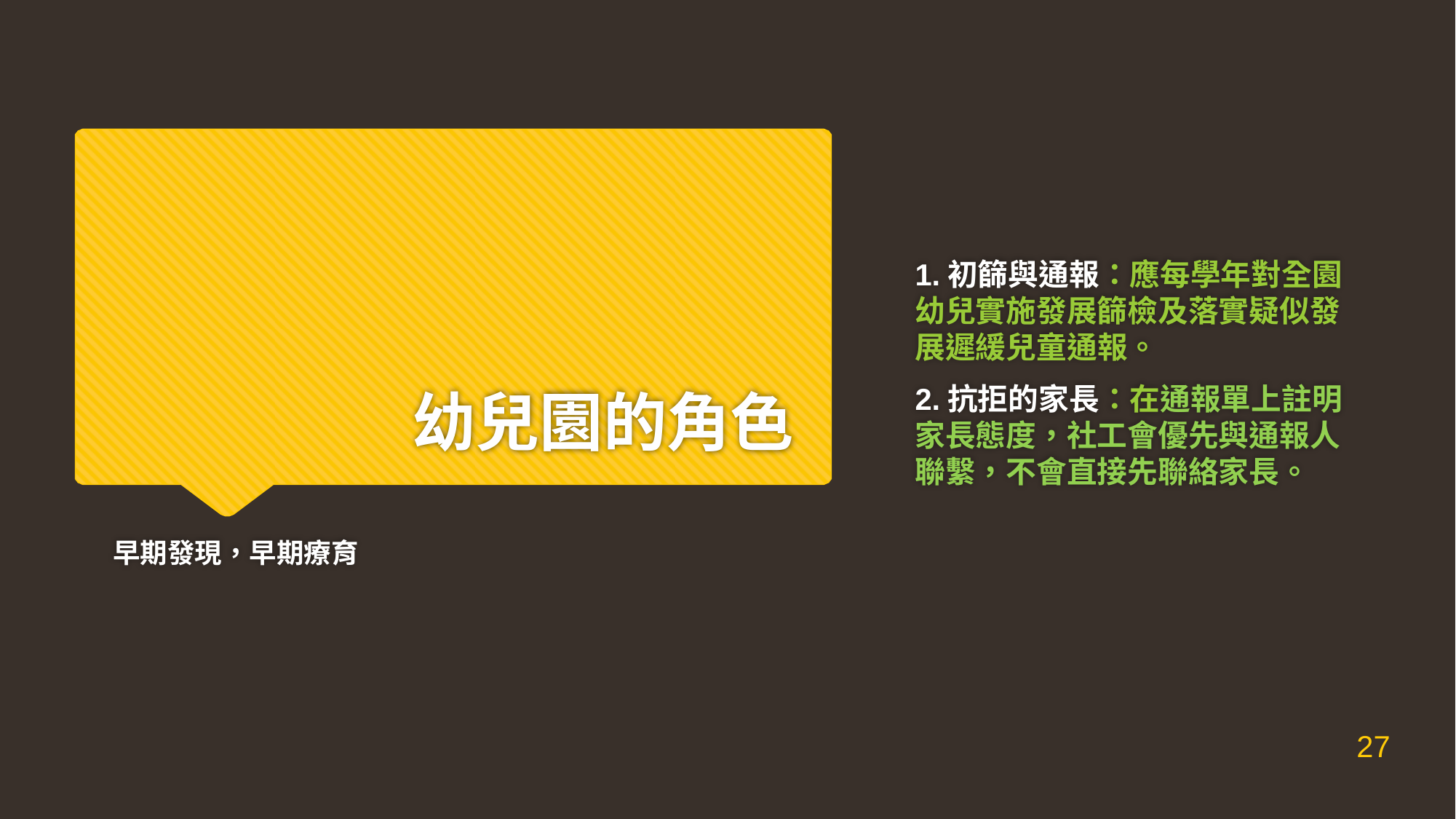

1.初篩與通報：應每學年對全園幼兒實施發展篩檢及落實疑似發展遲緩兒童通報。
2.抗拒的家長：在通報單上註明家長態度，社工會優先與通報人聯繫，不會直接先聯絡家長。
# 幼兒園的角色
早期發現，早期療育
27